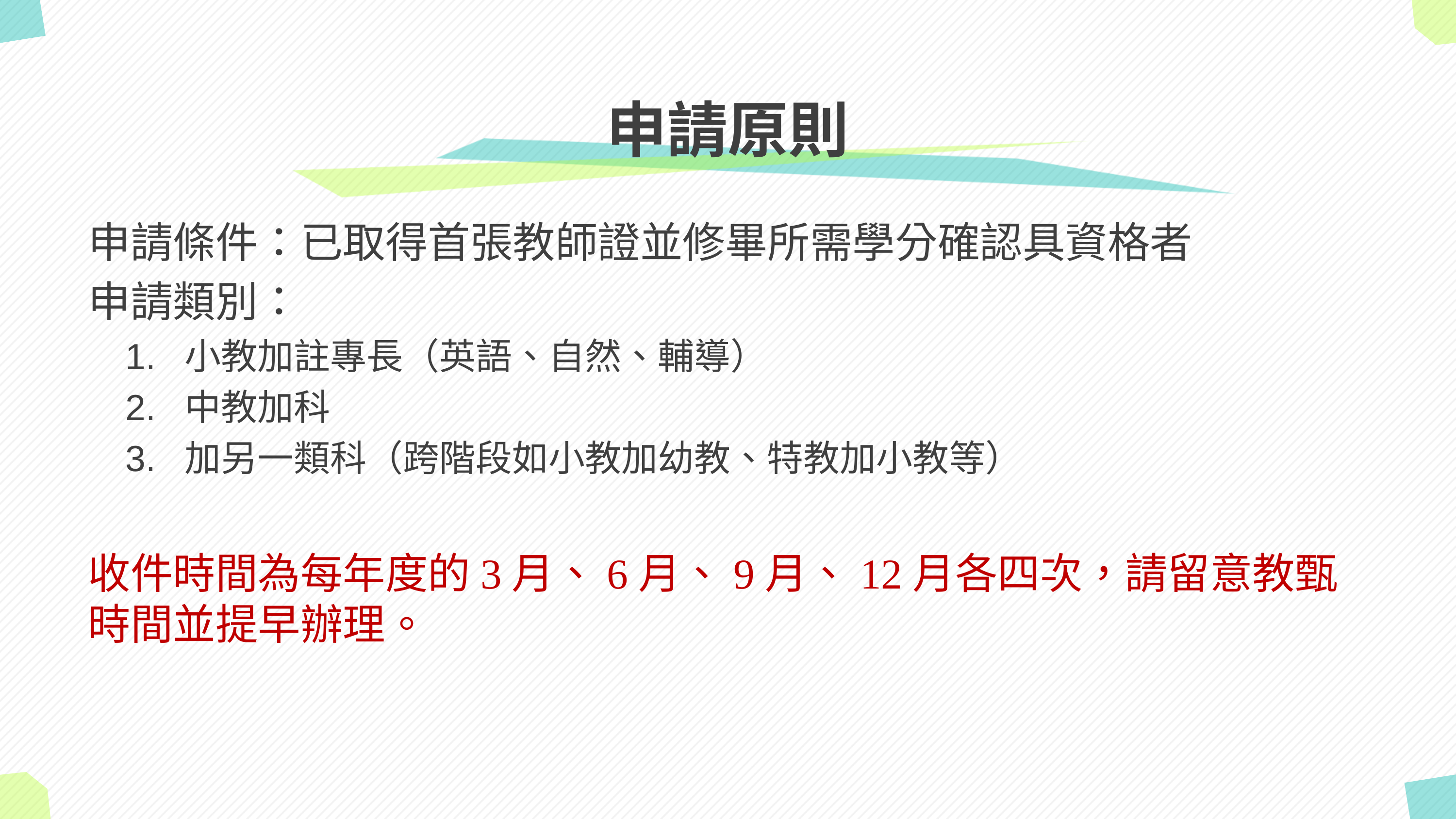

# 申請原則
申請條件：已取得首張教師證並修畢所需學分確認具資格者
申請類別：
小教加註專長（英語、自然、輔導）
中教加科
加另一類科（跨階段如小教加幼教、特教加小教等）

收件時間為每年度的3月、6月、9月、12月各四次，請留意教甄時間並提早辦理。